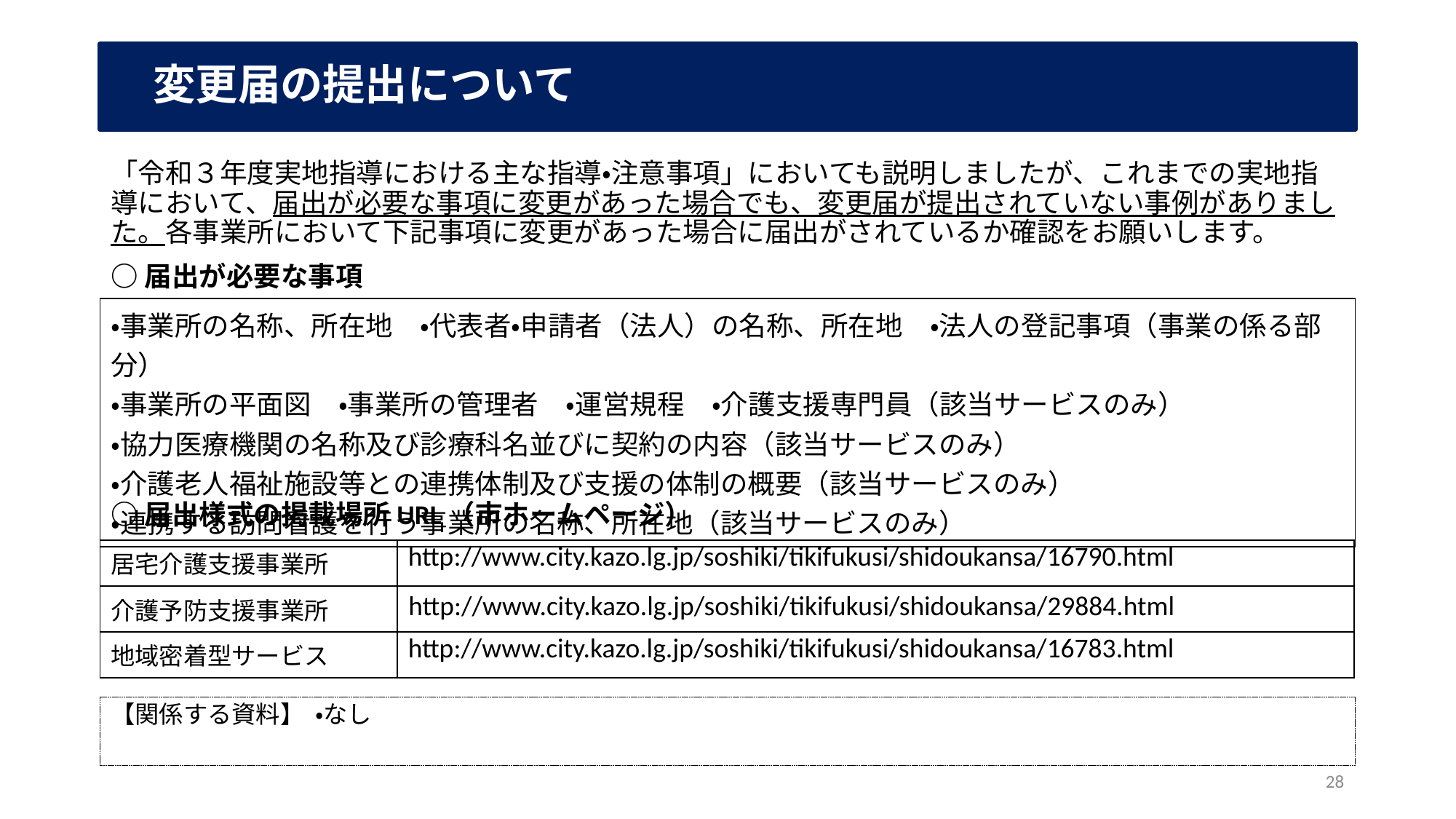

# 変更届の提出について
「令和３年度実地指導における主な指導・注意事項」においても説明しましたが、これまでの実地指導において、届出が必要な事項に変更があった場合でも、変更届が提出されていない事例がありました。各事業所において下記事項に変更があった場合に届出がされているか確認をお願いします。
○届出が必要な事項

○届出様式の掲載場所URL（市ホームページ）

| ・事業所の名称、所在地　・代表者・申請者（法人）の名称、所在地　・法人の登記事項（事業の係る部分） ・事業所の平面図　・事業所の管理者　・運営規程　・介護支援専門員（該当サービスのみ） ・協力医療機関の名称及び診療科名並びに契約の内容（該当サービスのみ） ・介護老人福祉施設等との連携体制及び支援の体制の概要（該当サービスのみ） ・連携する訪問看護を行う事業所の名称、所在地（該当サービスのみ） |
| --- |
| 居宅介護支援事業所 | http://www.city.kazo.lg.jp/soshiki/tikifukusi/shidoukansa/16790.html |
| --- | --- |
| 介護予防支援事業所 | http://www.city.kazo.lg.jp/soshiki/tikifukusi/shidoukansa/29884.html |
| 地域密着型サービス | http://www.city.kazo.lg.jp/soshiki/tikifukusi/shidoukansa/16783.html |
【関係する資料】  ・なし
28